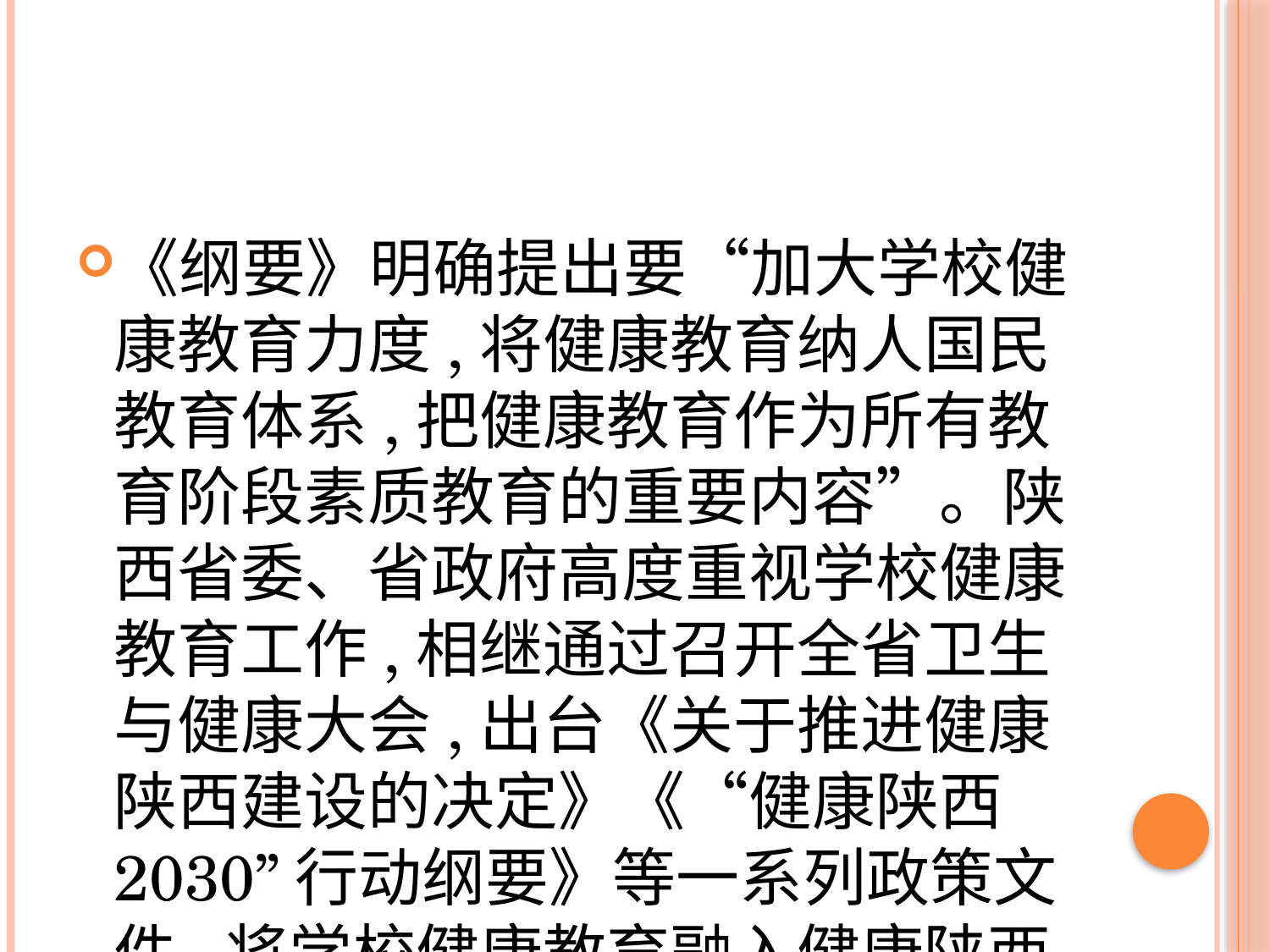

#
《纲要》明确提出要“加大学校健康教育力度,将健康教育纳人国民教育体系,把健康教育作为所有教育阶段素质教育的重要内容”。陕西省委、省政府高度重视学校健康教育工作,相继通过召开全省卫生与健康大会,出台《关于推进健康陕西建设的决定》《“健康陕西2030”行动纲要》等一系列政策文件,将学校健康教育融入健康陕西大战略中加以安排部署。